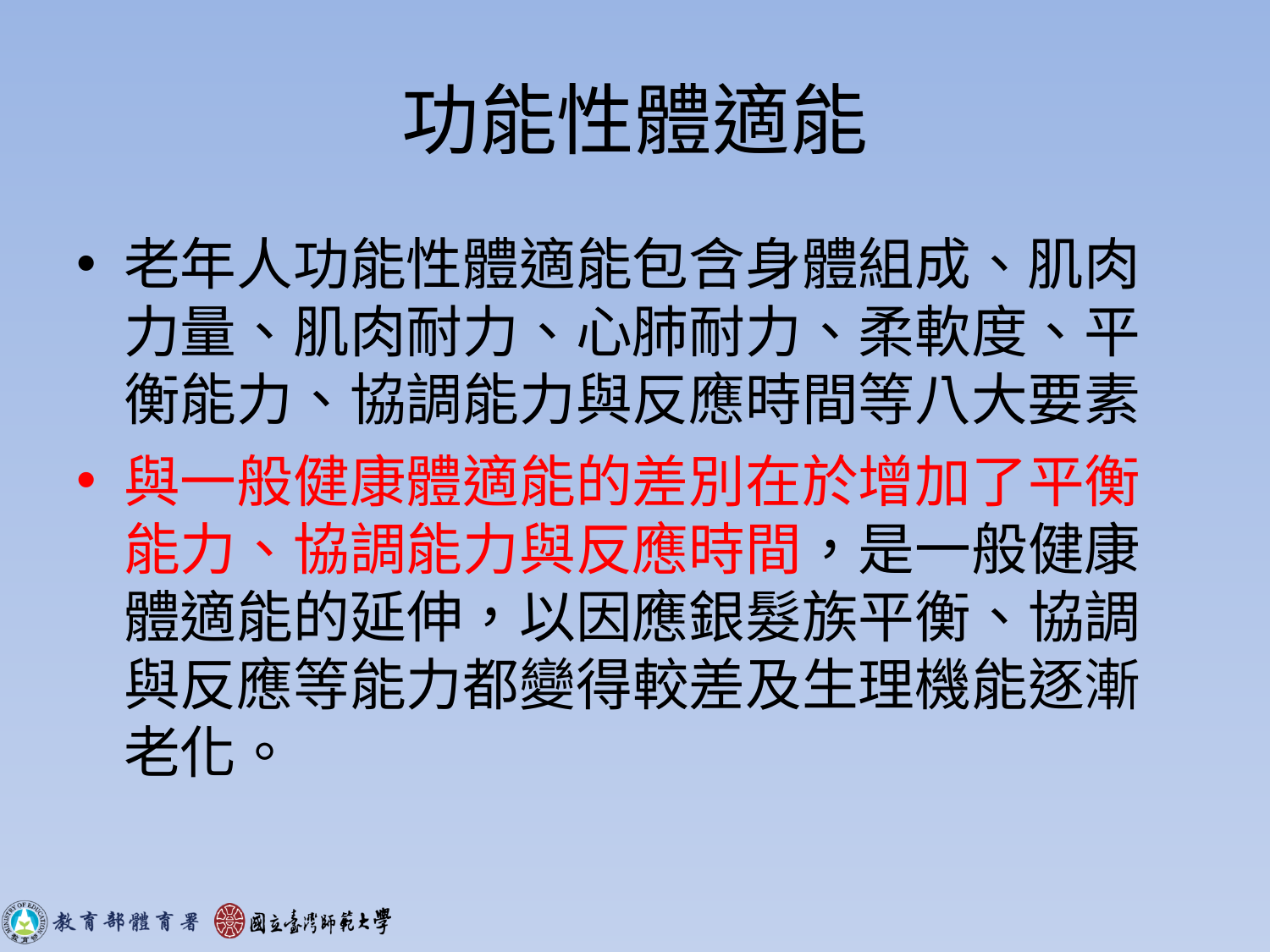

# 功能性體適能
老年人功能性體適能包含身體組成、肌肉力量、肌肉耐力、心肺耐力、柔軟度、平衡能力、協調能力與反應時間等八大要素
與一般健康體適能的差別在於增加了平衡能力、協調能力與反應時間，是一般健康體適能的延伸，以因應銀髮族平衡、協調與反應等能力都變得較差及生理機能逐漸老化。